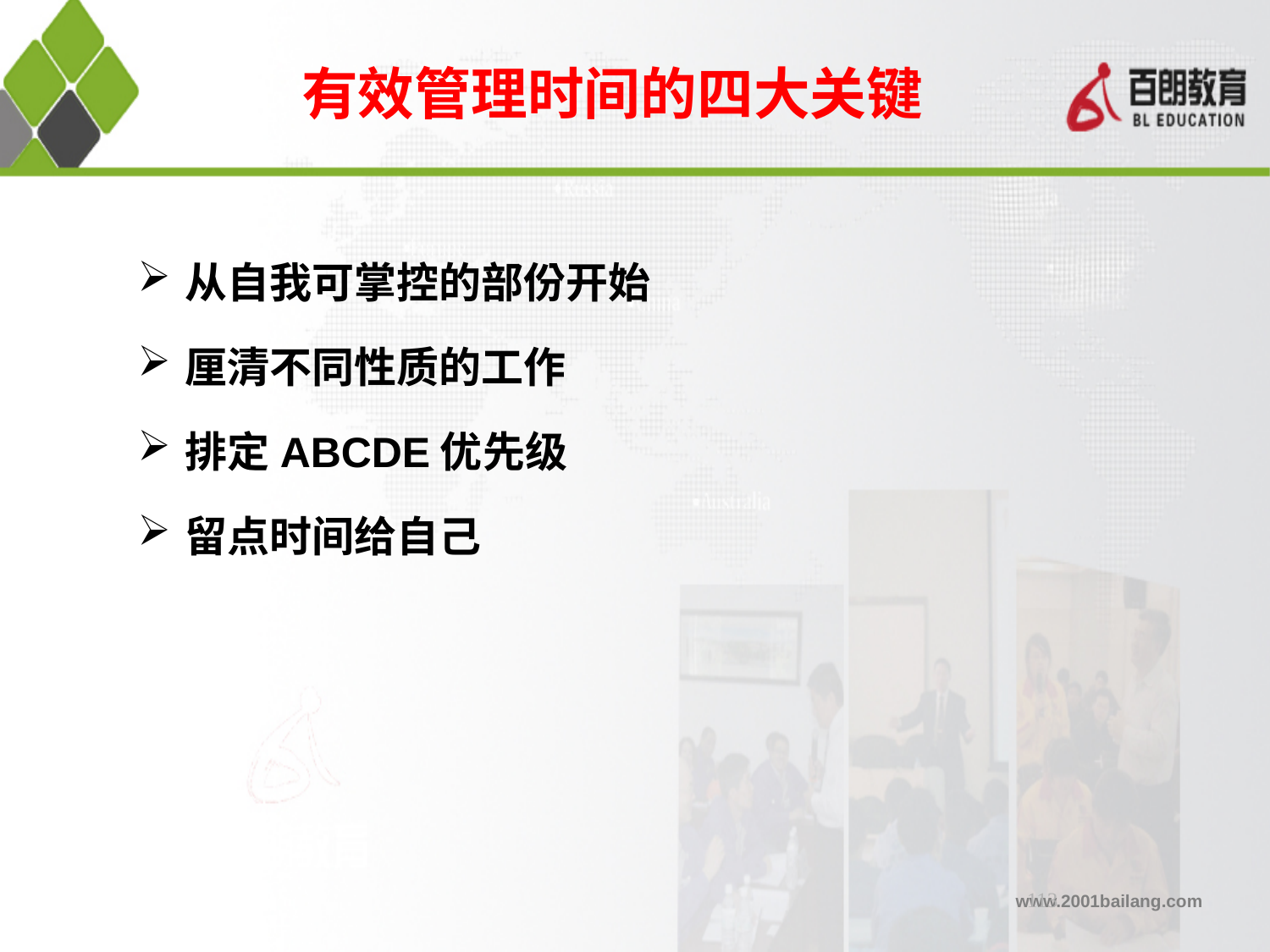

# 有效管理时间的四大关键
从自我可掌控的部份开始
厘清不同性质的工作
排定ABCDE优先级
留点时间给自己
113